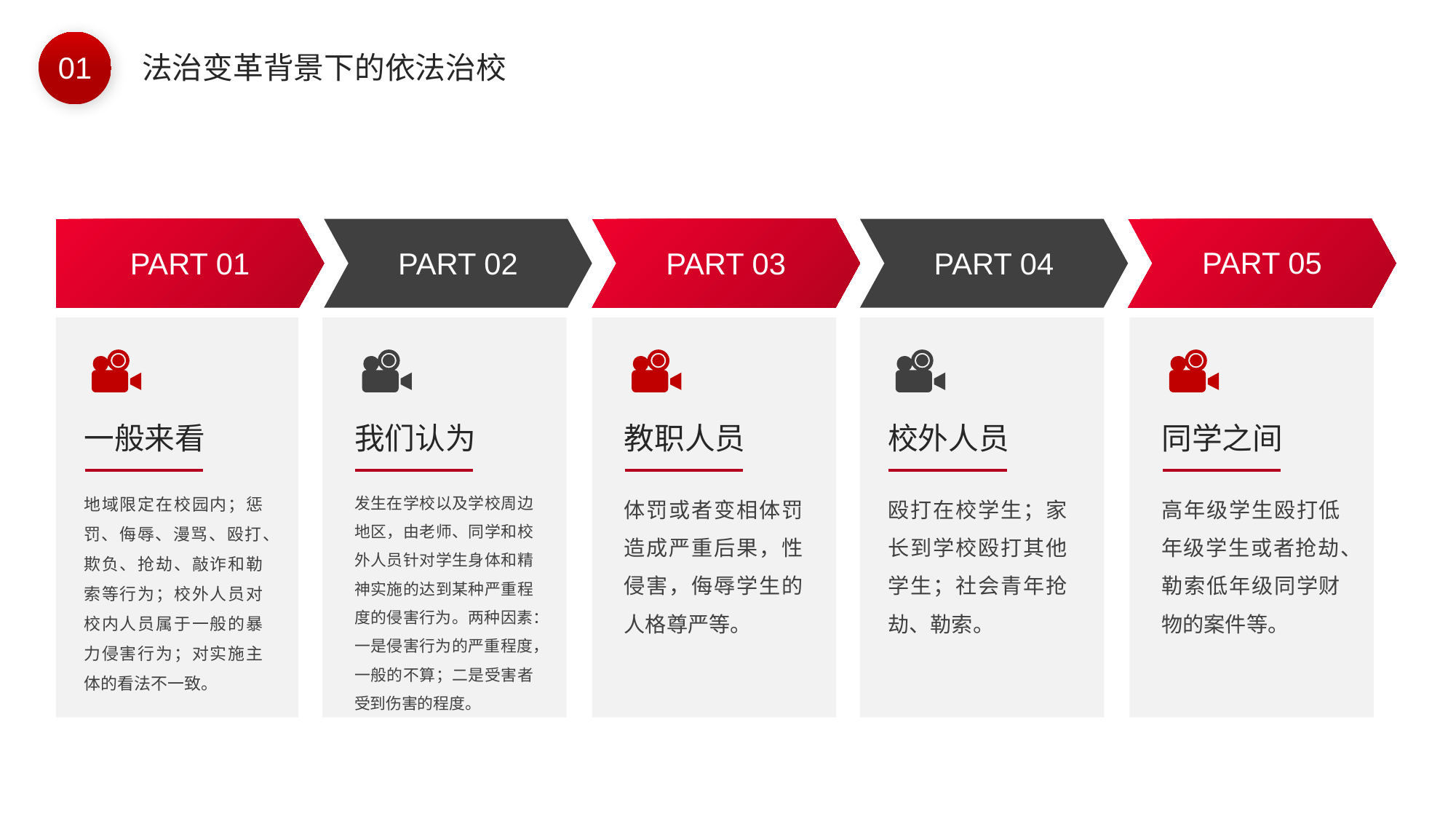

BY YUSHEN

01
法治变革背景下的依法治校
https://www.ypppt.com/

PART 01

一般来看
地域限定在校园内；惩罚、侮辱、漫骂、殴打、欺负、抢劫、敲诈和勒索等行为；校外人员对校内人员属于一般的暴力侵害行为；对实施主体的看法不一致。

PART 02

我们认为
发生在学校以及学校周边地区，由老师、同学和校外人员针对学生身体和精神实施的达到某种严重程度的侵害行为。两种因素：一是侵害行为的严重程度，一般的不算；二是受害者受到伤害的程度。

PART 03

教职人员
体罚或者变相体罚造成严重后果，性侵害，侮辱学生的人格尊严等。

PART 04

校外人员
殴打在校学生；家长到学校殴打其他学生；社会青年抢劫、勒索。

PART 05

同学之间
高年级学生殴打低年级学生或者抢劫、勒索低年级同学财物的案件等。